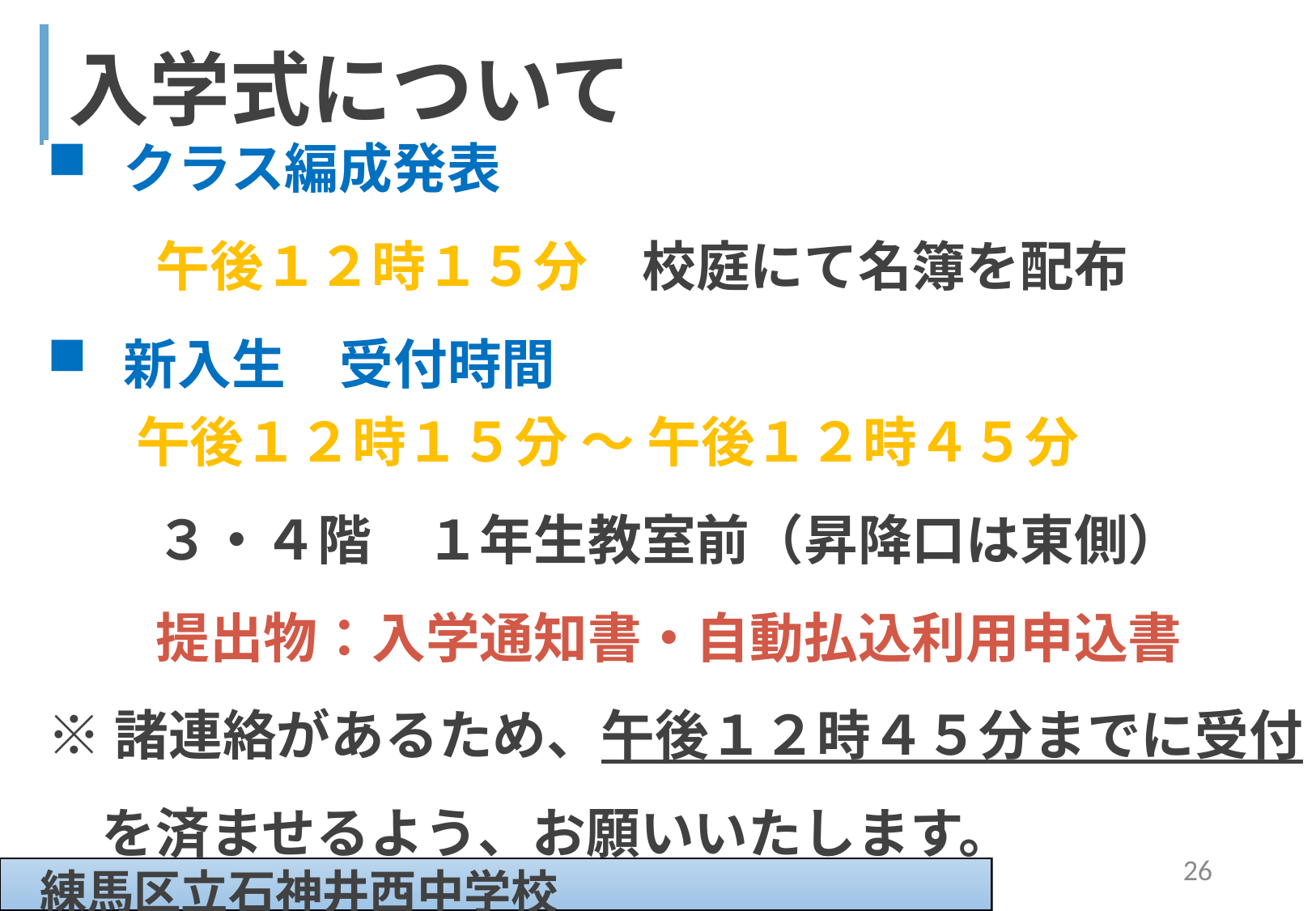

| 入学式について |
| --- |
|  |
クラス編成発表
　　午後１２時１５分　校庭にて名簿を配布
新入生　受付時間
 午後１２時１５分 ～ 午後１２時４５分
　　３・４階　１年生教室前（昇降口は東側）
　　提出物：入学通知書・自動払込利用申込書
※諸連絡があるため、午後１２時４５分までに受付
　を済ませるよう、お願いいたします。
26